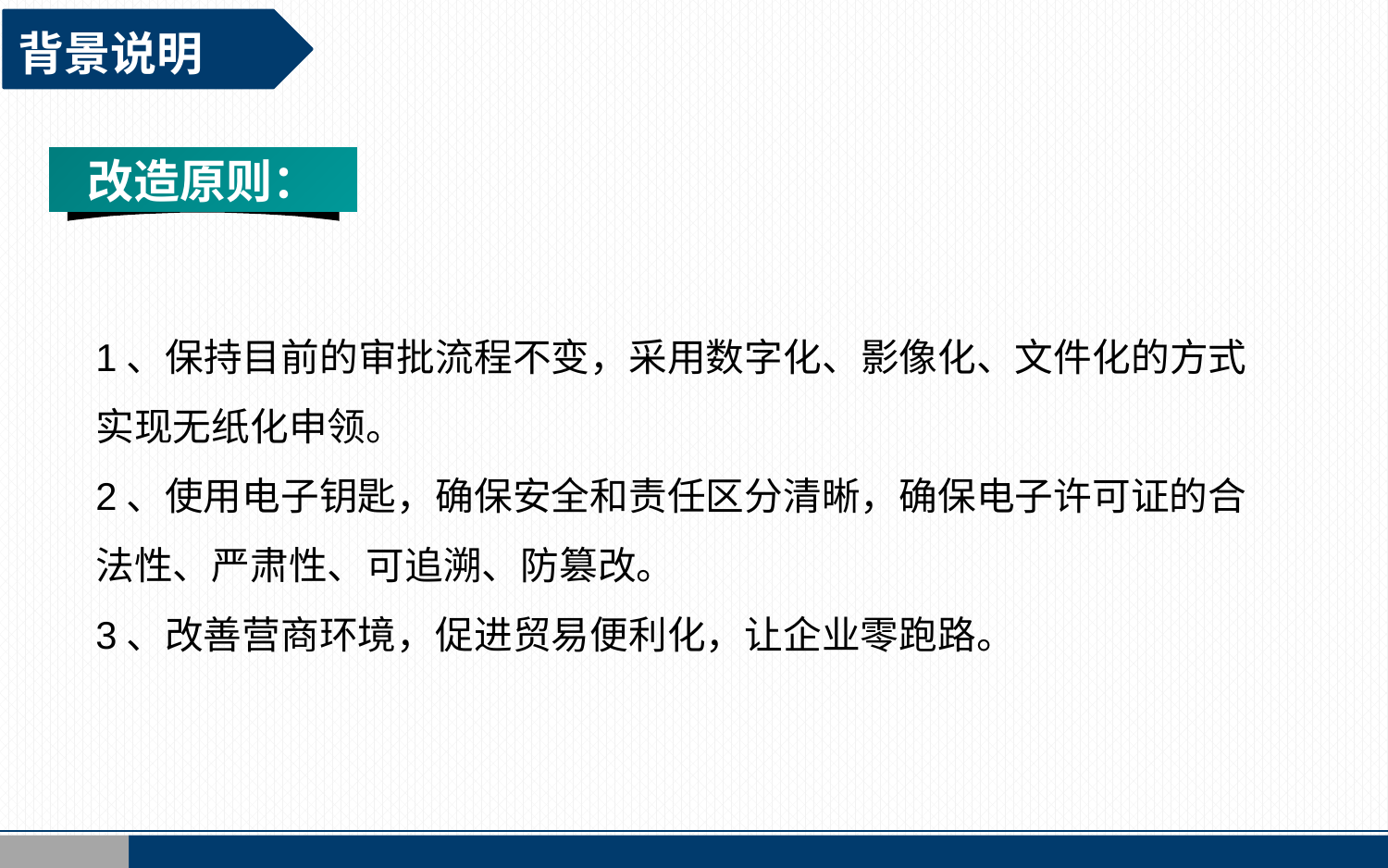

背景说明
改造原则：

1、保持目前的审批流程不变，采用数字化、影像化、文件化的方式实现无纸化申领。
2、使用电子钥匙，确保安全和责任区分清晰，确保电子许可证的合法性、严肃性、可追溯、防篡改。
3、改善营商环境，促进贸易便利化，让企业零跑路。